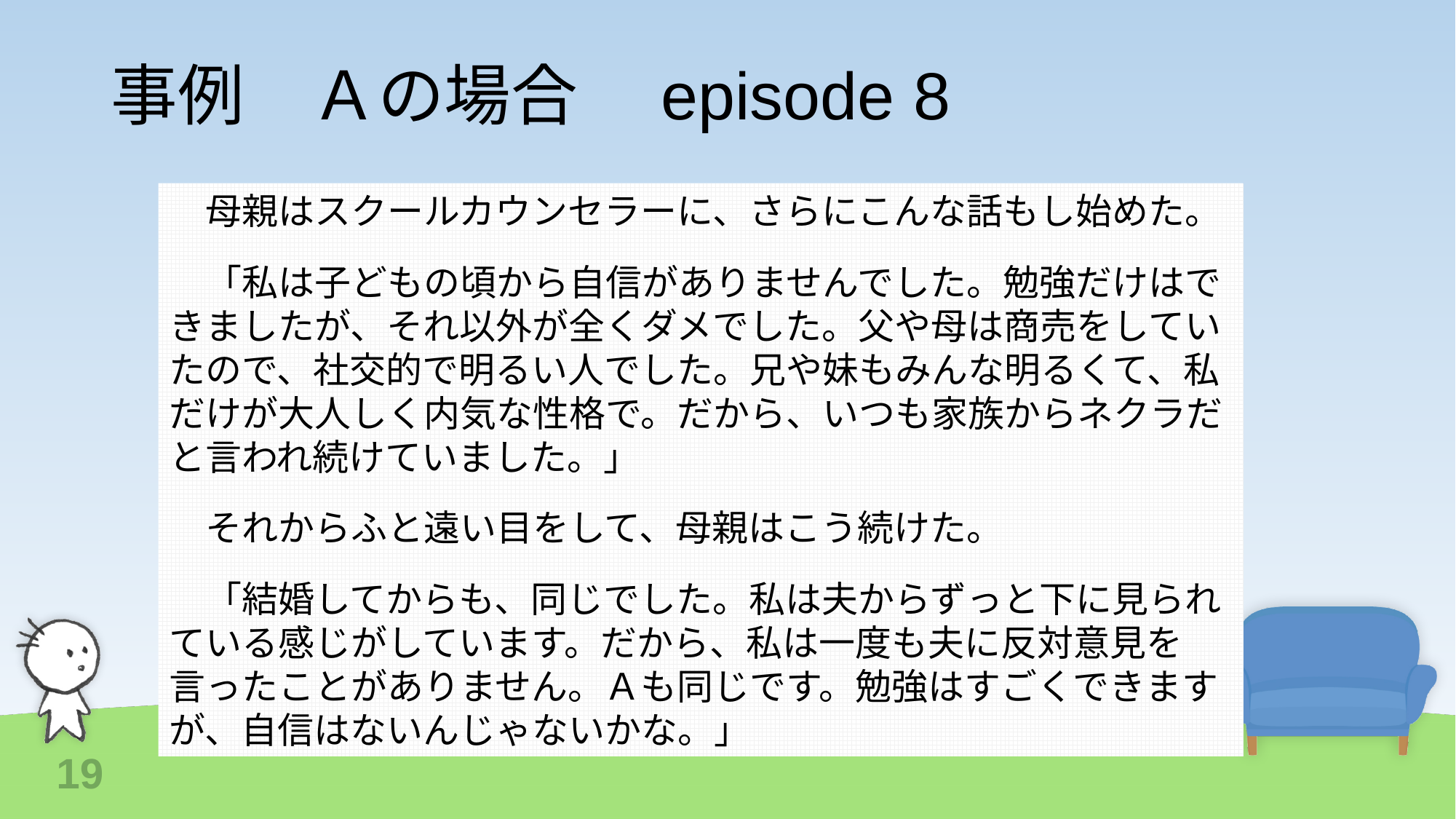

# 事例　Ａの場合　episode 8
　母親はスクールカウンセラーに、さらにこんな話もし始めた。
　「私は子どもの頃から自信がありませんでした。勉強だけはできましたが、それ以外が全くダメでした。父や母は商売をしていたので、社交的で明るい人でした。兄や妹もみんな明るくて、私だけが大人しく内気な性格で。だから、いつも家族からネクラだと言われ続けていました。」
　それからふと遠い目をして、母親はこう続けた。
　「結婚してからも、同じでした。私は夫からずっと下に見られている感じがしています。だから、私は一度も夫に反対意見を言ったことがありません。Ａも同じです。勉強はすごくできますが、自信はないんじゃないかな。」
19